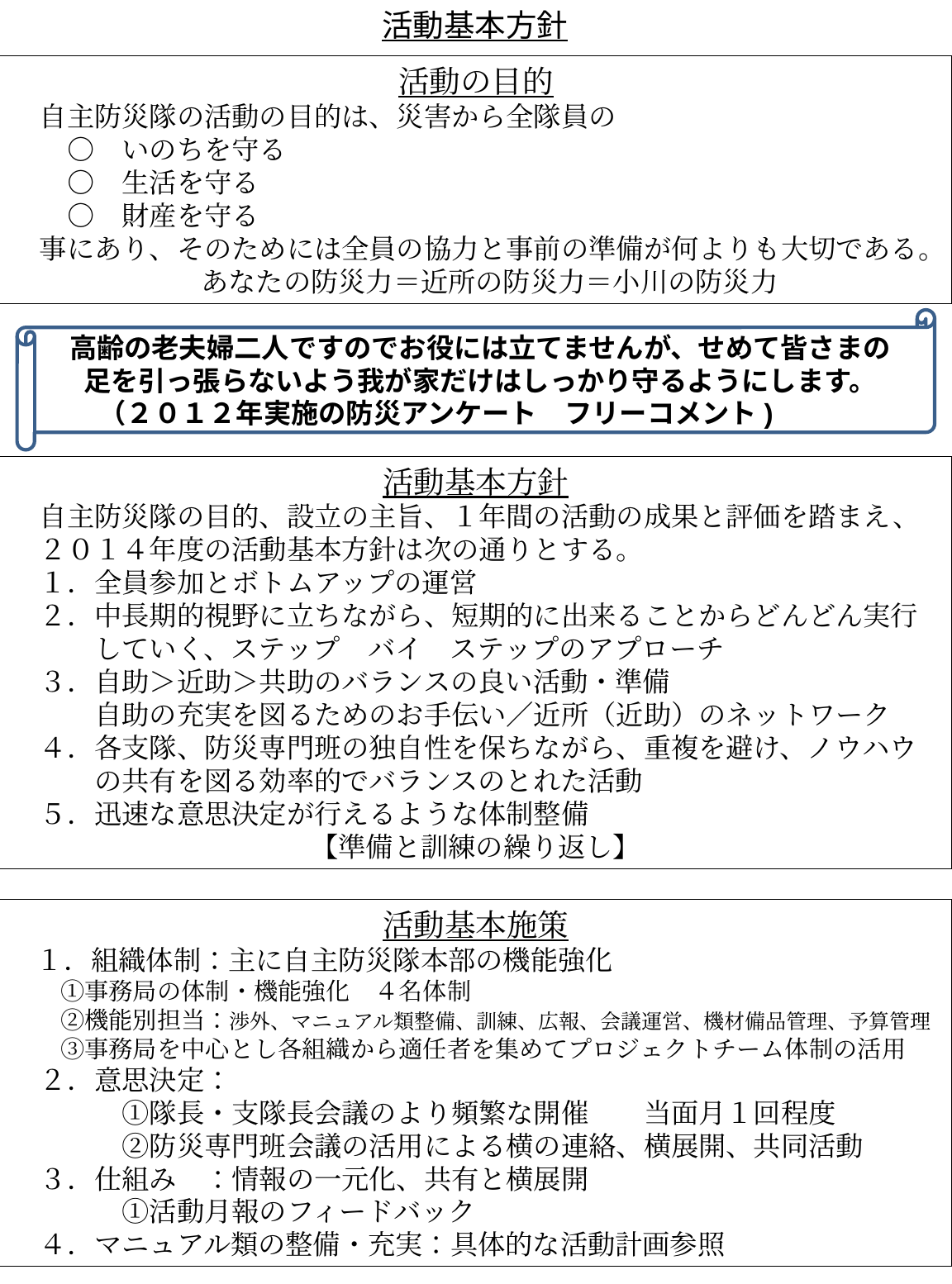

活動基本方針
活動の目的
　自主防災隊の活動の目的は、災害から全隊員の
　　○　いのちを守る
　　○　生活を守る
　　○　財産を守る
　事にあり、そのためには全員の協力と事前の準備が何よりも大切である。
　あなたの防災力＝近所の防災力＝小川の防災力
高齢の老夫婦二人ですのでお役には立てませんが、せめて皆さまの
足を引っ張らないよう我が家だけはしっかり守るようにします。
（２０１２年実施の防災アンケート　フリーコメント)より）
活動基本方針
　自主防災隊の目的、設立の主旨、１年間の活動の成果と評価を踏まえ、
　２０１４年度の活動基本方針は次の通りとする。
　１．全員参加とボトムアップの運営
　２．中長期的視野に立ちながら、短期的に出来ることからどんどん実行
　　　していく、ステップ　バイ　ステップのアプローチ
　３．自助＞近助＞共助のバランスの良い活動・準備
　　　自助の充実を図るためのお手伝い／近所（近助）のネットワーク
　４．各支隊、防災専門班の独自性を保ちながら、重複を避け、ノウハウ
　　　の共有を図る効率的でバランスのとれた活動
　５．迅速な意思決定が行えるような体制整備
【準備と訓練の繰り返し】
活動基本施策
　１．組織体制：主に自主防災隊本部の機能強化
　　①事務局の体制・機能強化　４名体制
　　②機能別担当：渉外、マニュアル類整備、訓練、広報、会議運営、機材備品管理、予算管理
　　③事務局を中心とし各組織から適任者を集めてプロジェクトチーム体制の活用
　２．意思決定：
　　　　①隊長・支隊長会議のより頻繁な開催　　当面月１回程度
　　　　②防災専門班会議の活用による横の連絡、横展開、共同活動
　３．仕組み　：情報の一元化、共有と横展開
　　　　①活動月報のフィードバック
　４．マニュアル類の整備・充実：具体的な活動計画参照